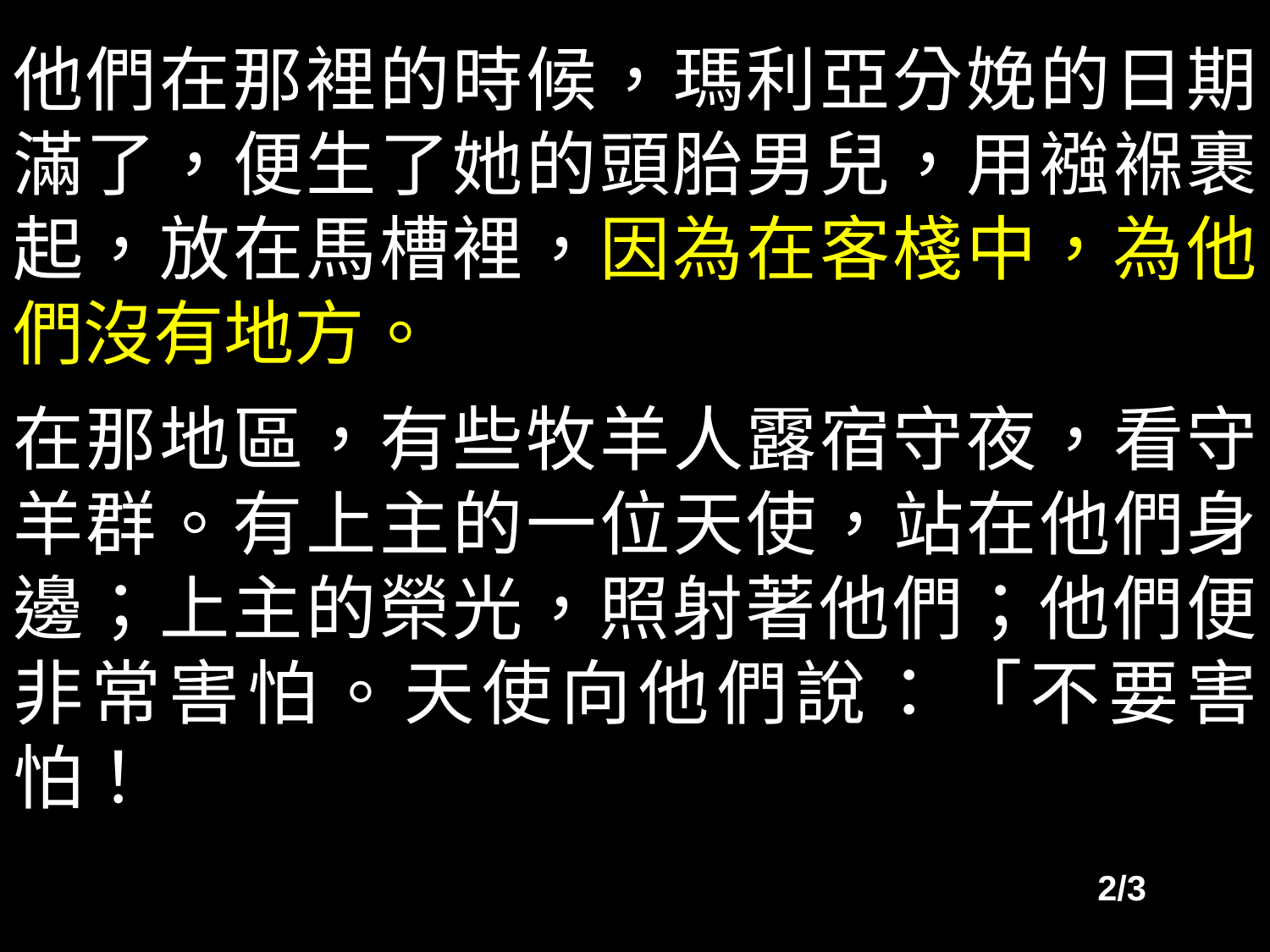

他們在那裡的時候，瑪利亞分娩的日期滿了，便生了她的頭胎男兒，用襁褓裹起，放在馬槽裡，因為在客棧中，為他們沒有地方。
在那地區，有些牧羊人露宿守夜，看守羊群。有上主的一位天使，站在他們身邊；上主的榮光，照射著他們；他們便非常害怕。天使向他們說：「不要害怕！
2/3